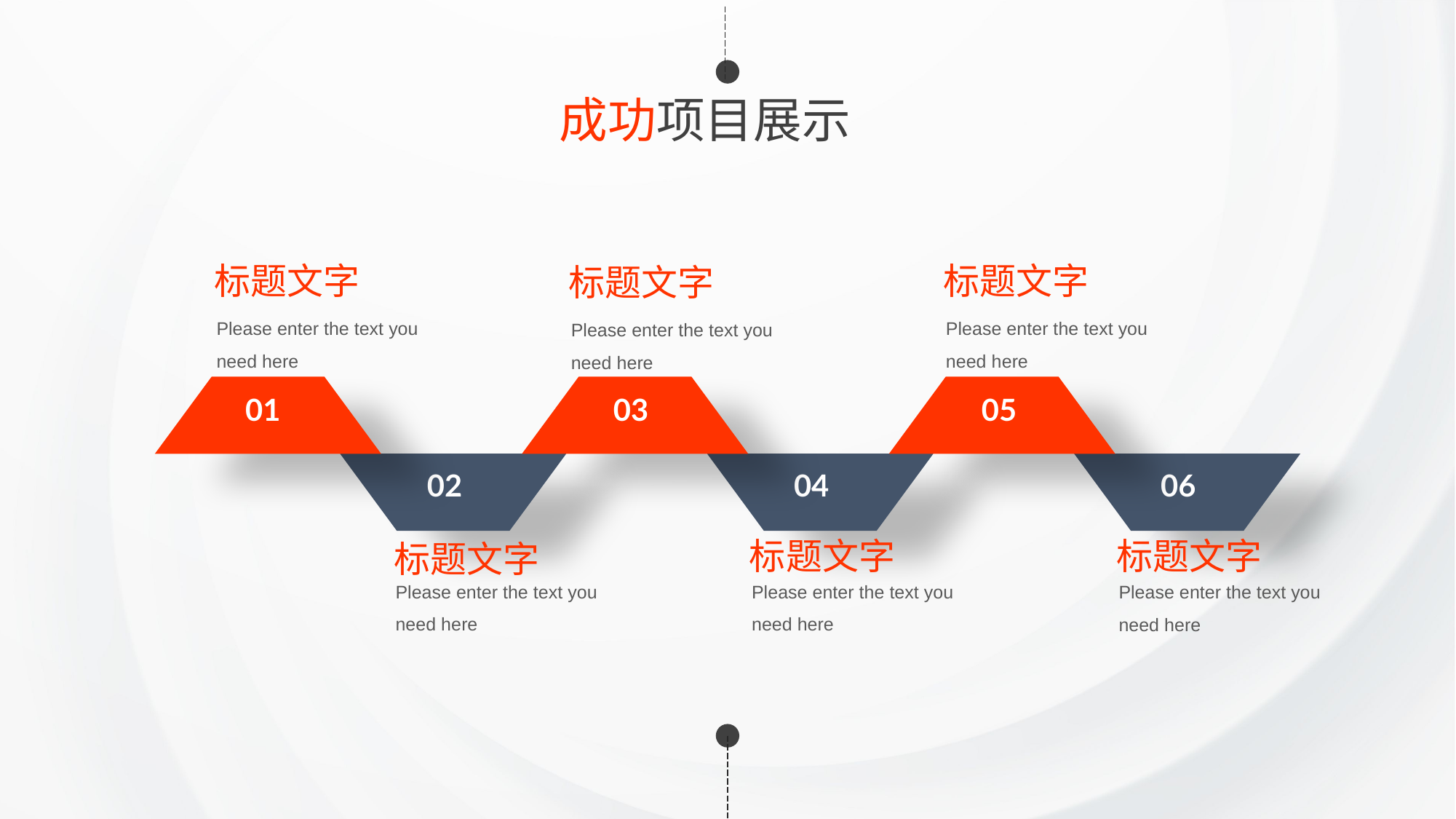

成功项目展示
标题文字
标题文字
标题文字
Please enter the text you need here
Please enter the text you need here
Please enter the text you need here

01
03
05
02
04
06
标题文字
标题文字
标题文字
Please enter the text you need here
Please enter the text you need here
Please enter the text you need here